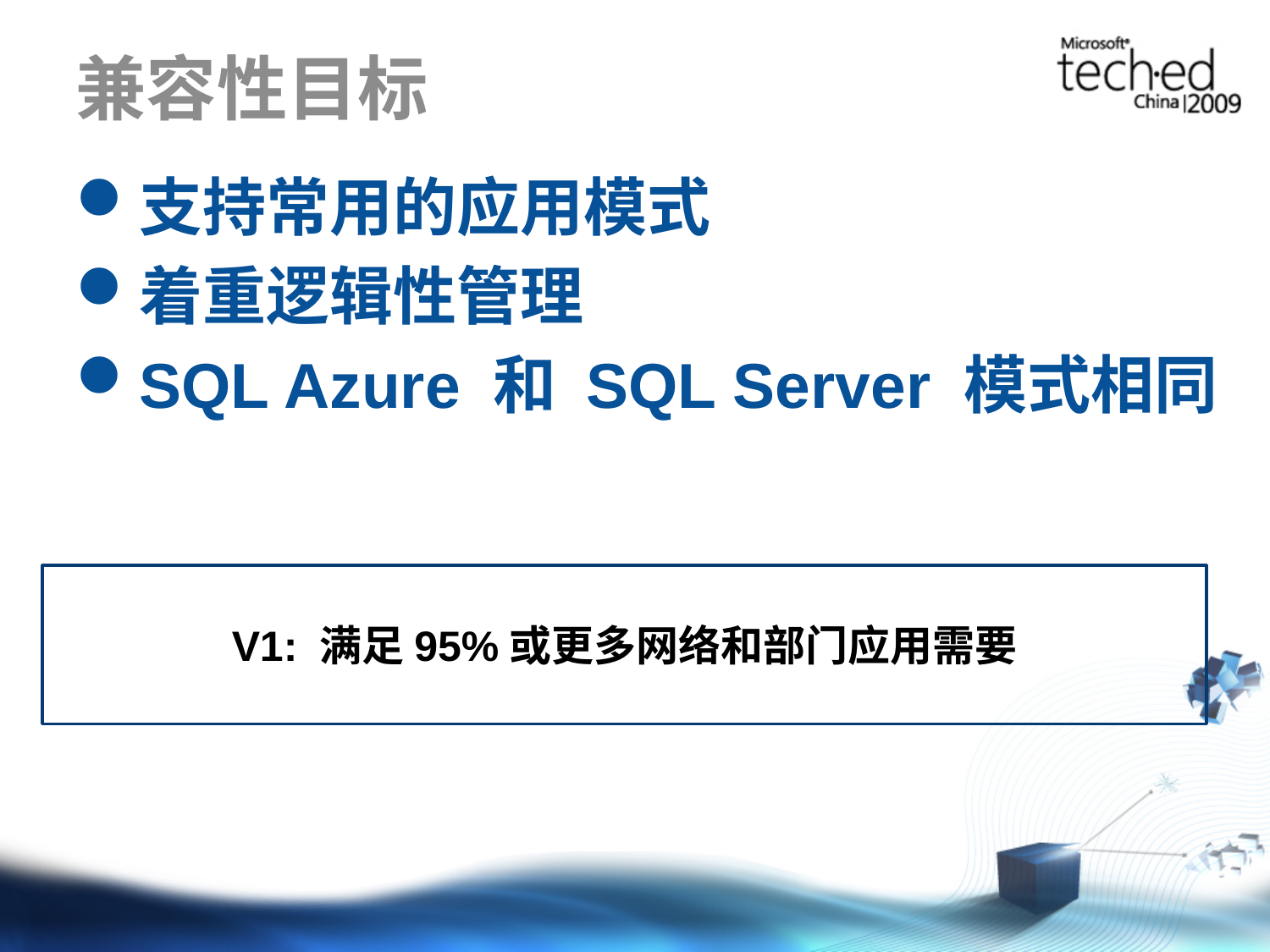

# 兼容性目标
支持常用的应用模式
着重逻辑性管理
SQL Azure 和 SQL Server 模式相同

V1: 满足95%或更多网络和部门应用需要